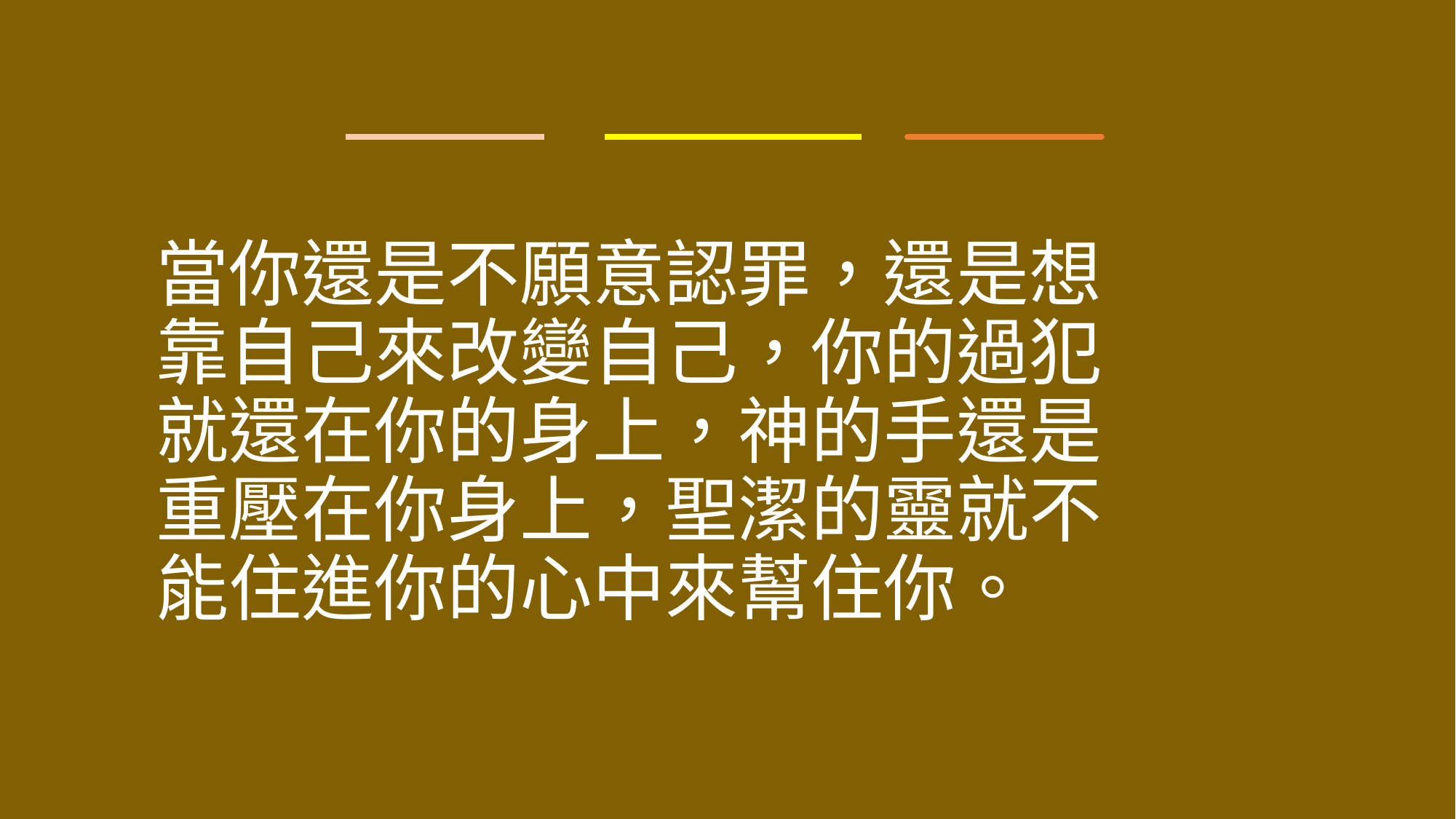

當你還是不願意認罪，還是想靠自己來改變自己，你的過犯就還在你的身上，神的手還是重壓在你身上，聖潔的靈就不能住進你的心中來幫住你。